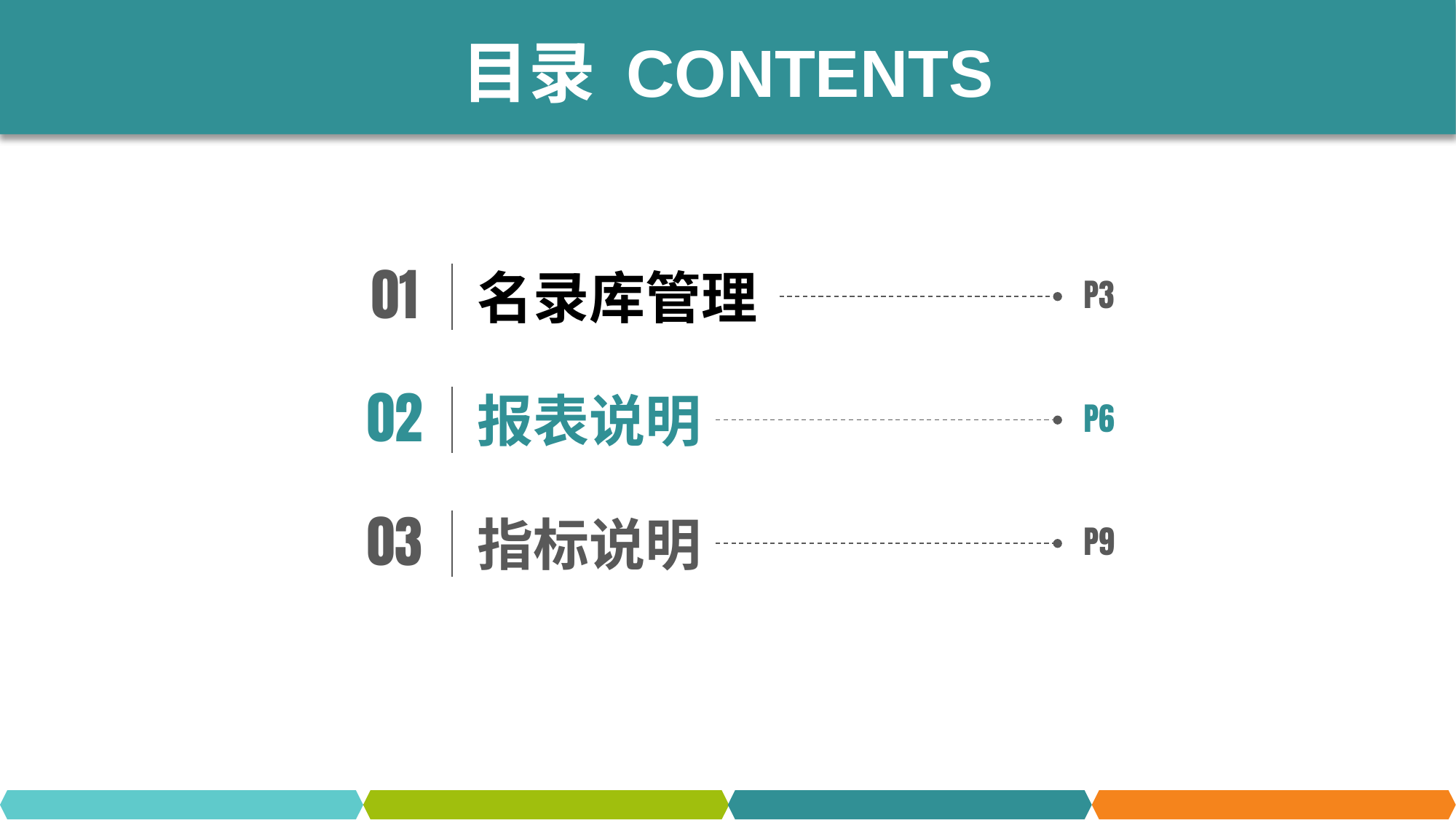

目录 CONTENTS
01
名录库管理
P3
02
报表说明
P6
03
指标说明
P9